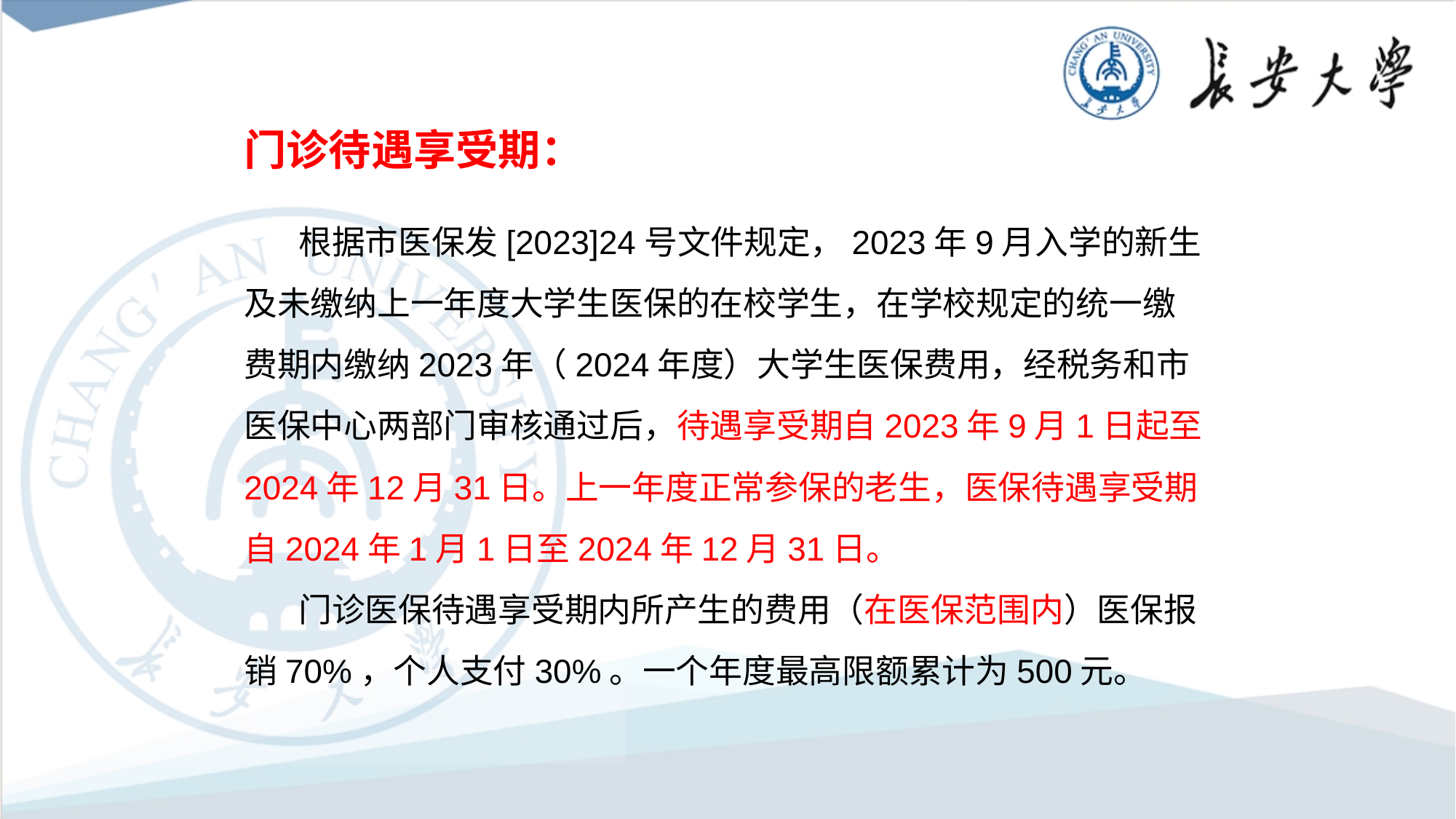

门诊待遇享受期：

       根据市医保发[2023]24号文件规定，2023年9月入学的新生及未缴纳上一年度大学生医保的在校学生，在学校规定的统一缴费期内缴纳2023年（2024年度）大学生医保费用，经税务和市医保中心两部门审核通过后，待遇享受期自2023年9月1日起至2024年12月31日。上一年度正常参保的老生，医保待遇享受期自2024年1月1日至2024年12月31日。
       门诊医保待遇享受期内所产生的费用（在医保范围内）医保报销70%，个人支付30%。一个年度最高限额累计为500元。